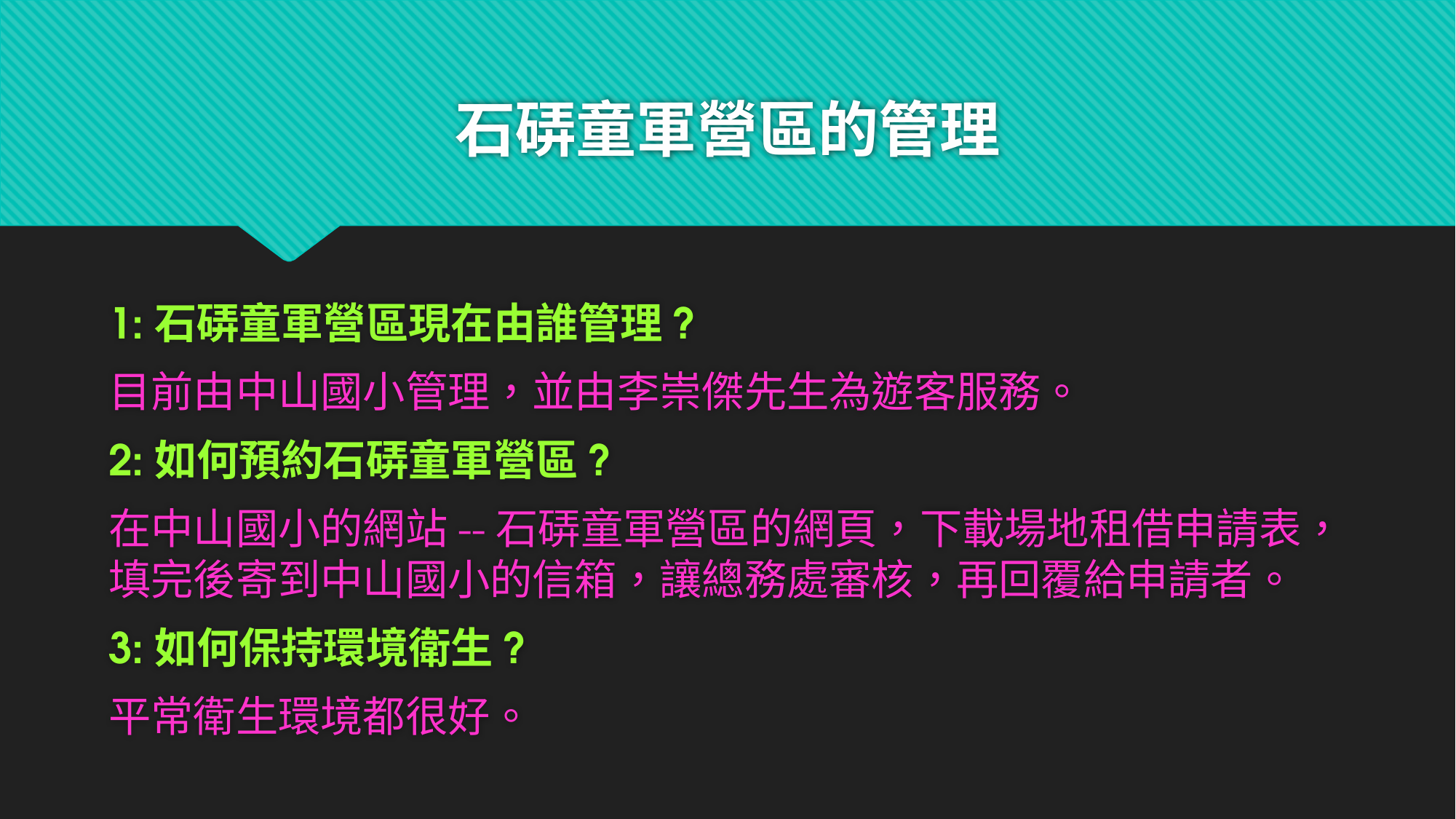

# 石硦童軍營區的管理
1:石硦童軍營區現在由誰管理?
目前由中山國小管理，並由李崇傑先生為遊客服務。
2:如何預約石硦童軍營區?
在中山國小的網站--石硦童軍營區的網頁，下載場地租借申請表，填完後寄到中山國小的信箱，讓總務處審核，再回覆給申請者。
3:如何保持環境衛生?
平常衛生環境都很好。